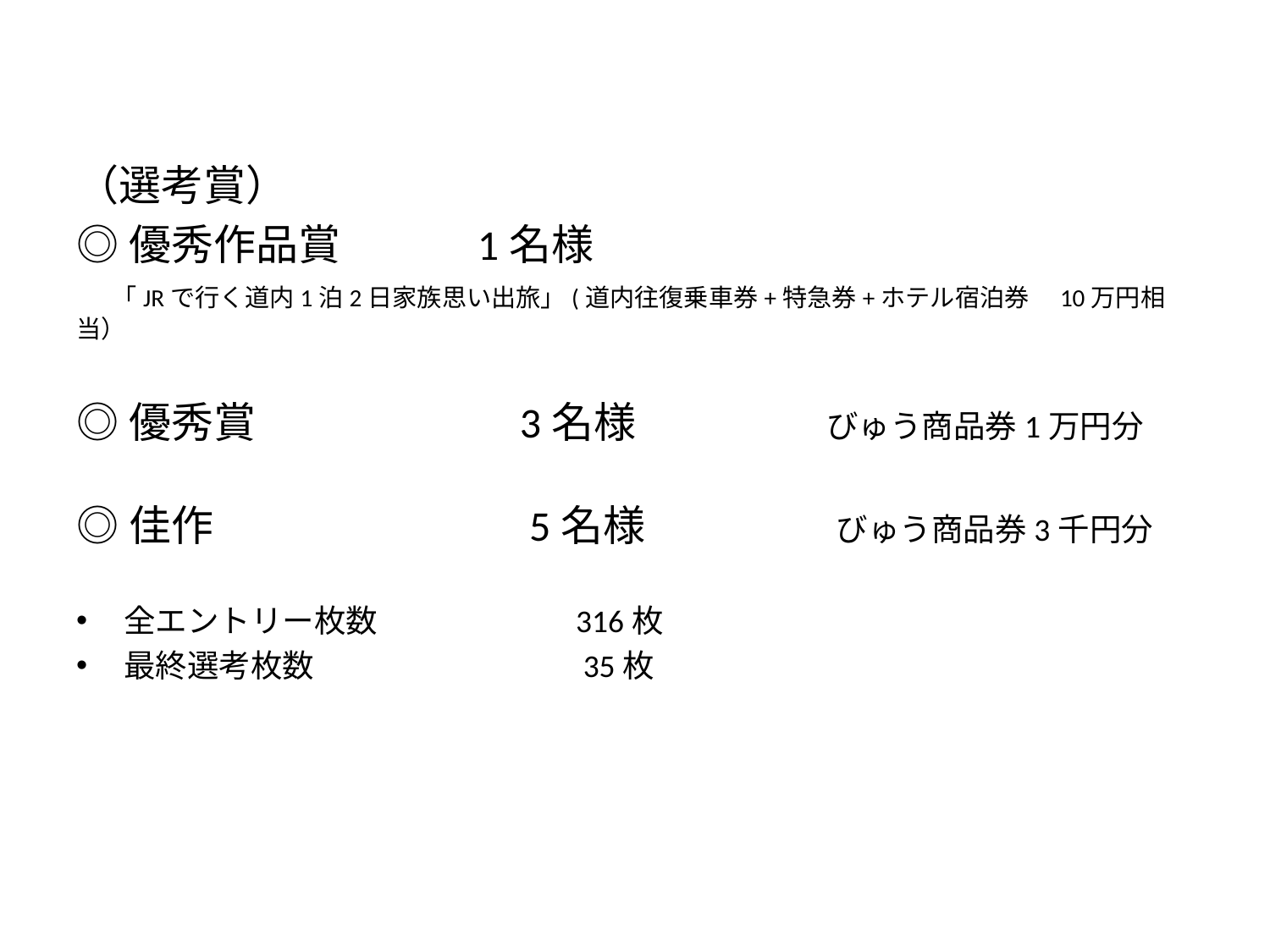

（選考賞）
◎優秀作品賞　　　1名様
    「JRで行く道内1泊2日家族思い出旅」(道内往復乗車券+特急券+ホテル宿泊券　10万円相当）

◎優秀賞　　　　　　3名様　　　　　　びゅう商品券1万円分

◎佳作　　　　　　　 5名様　　　　　　びゅう商品券3千円分

全エントリー枚数　　　　　　316枚
最終選考枚数　　　　　　　　 35枚